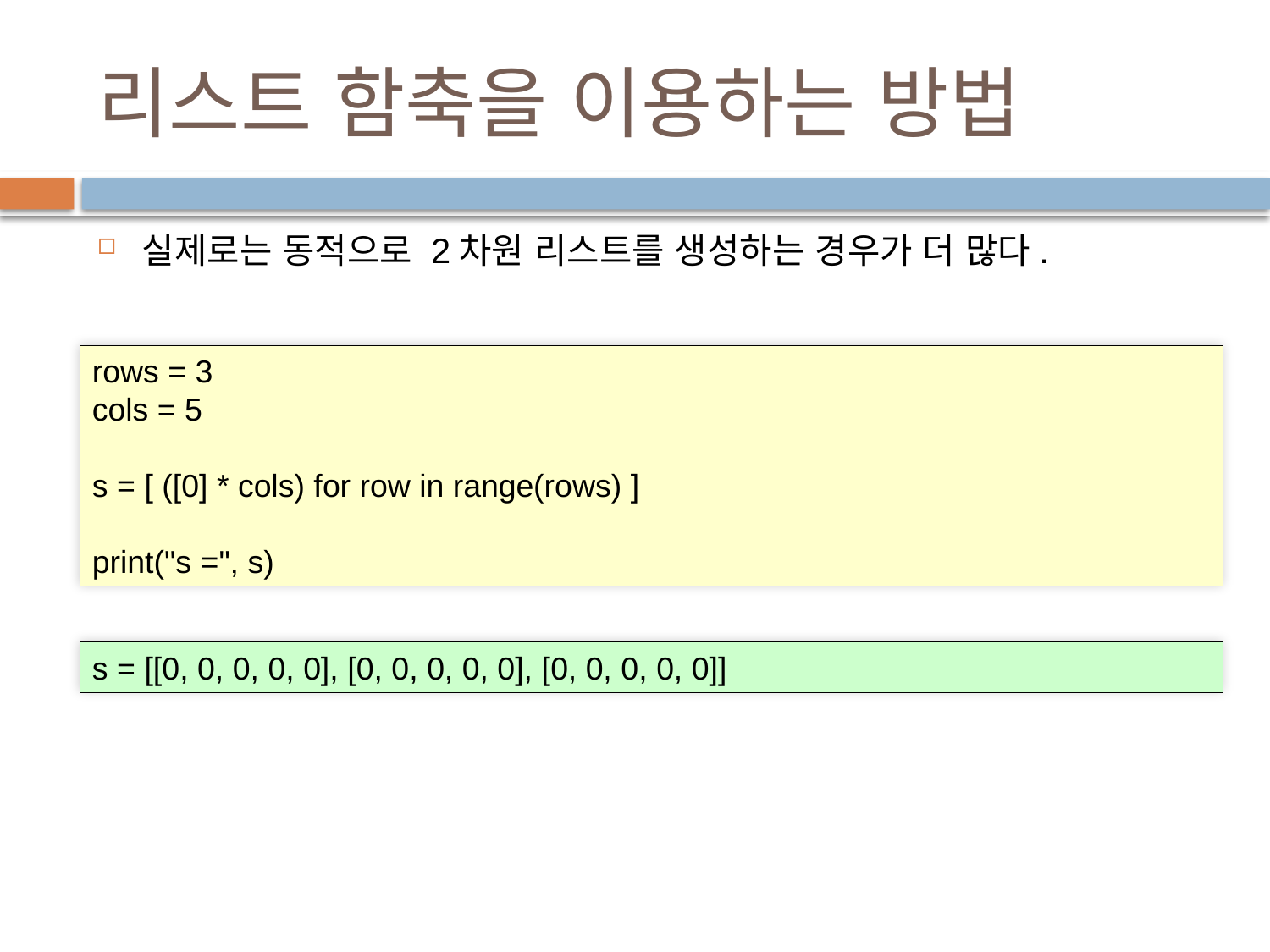

# 리스트 함축을 이용하는 방법
실제로는 동적으로 2차원 리스트를 생성하는 경우가 더 많다.
rows = 3
cols = 5

s = [ ([0] * cols) for row in range(rows) ]

print("s =", s)
s = [[0, 0, 0, 0, 0], [0, 0, 0, 0, 0], [0, 0, 0, 0, 0]]